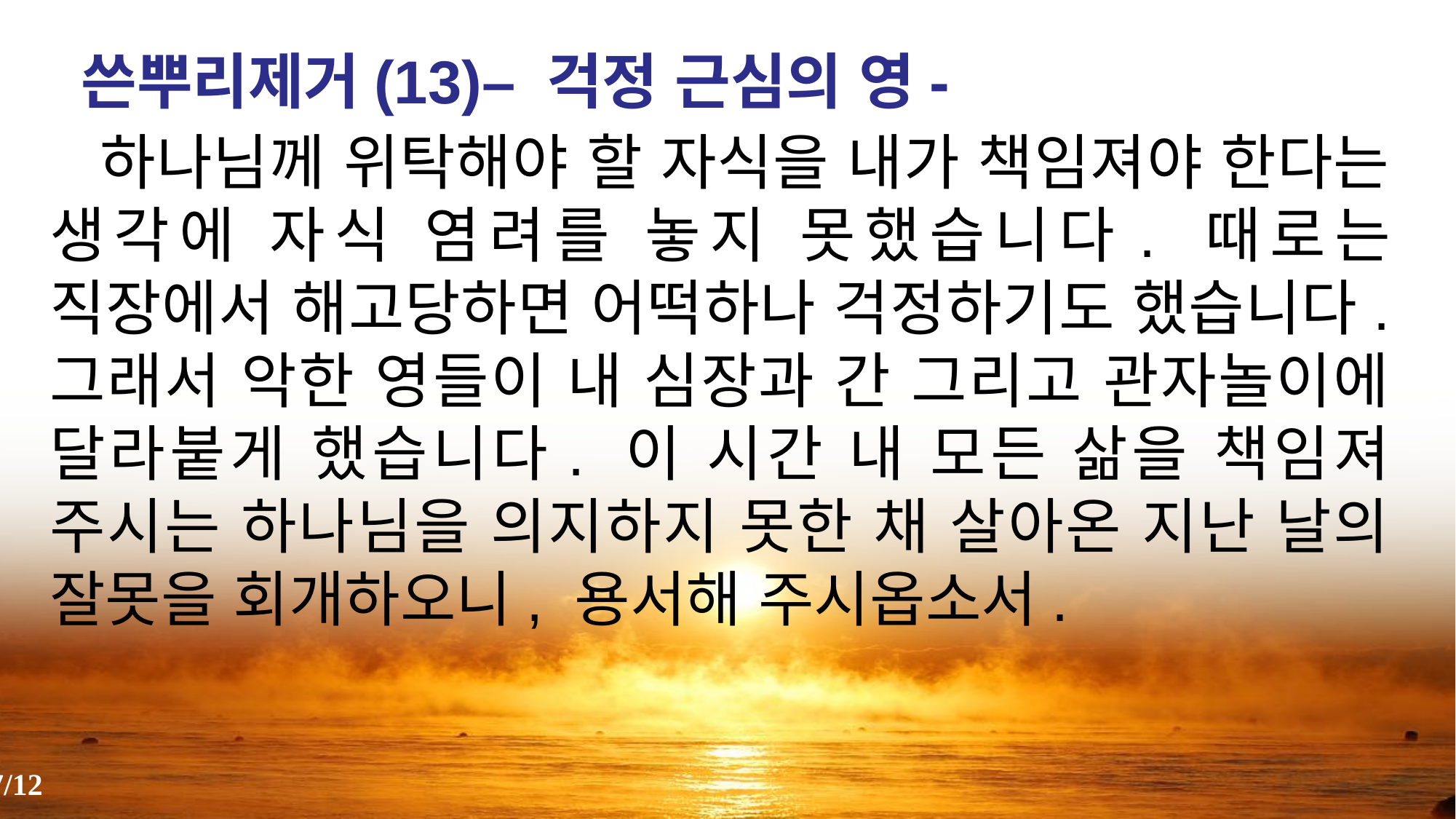

쓴뿌리제거(13)– 걱정 근심의 영-
  하나님께 위탁해야 할 자식을 내가 책임져야 한다는 생각에 자식 염려를 놓지 못했습니다. 때로는 직장에서 해고당하면 어떡하나 걱정하기도 했습니다. 그래서 악한 영들이 내 심장과 간 그리고 관자놀이에 달라붙게 했습니다. 이 시간 내 모든 삶을 책임져 주시는 하나님을 의지하지 못한 채 살아온 지난 날의 잘못을 회개하오니, 용서해 주시옵소서.